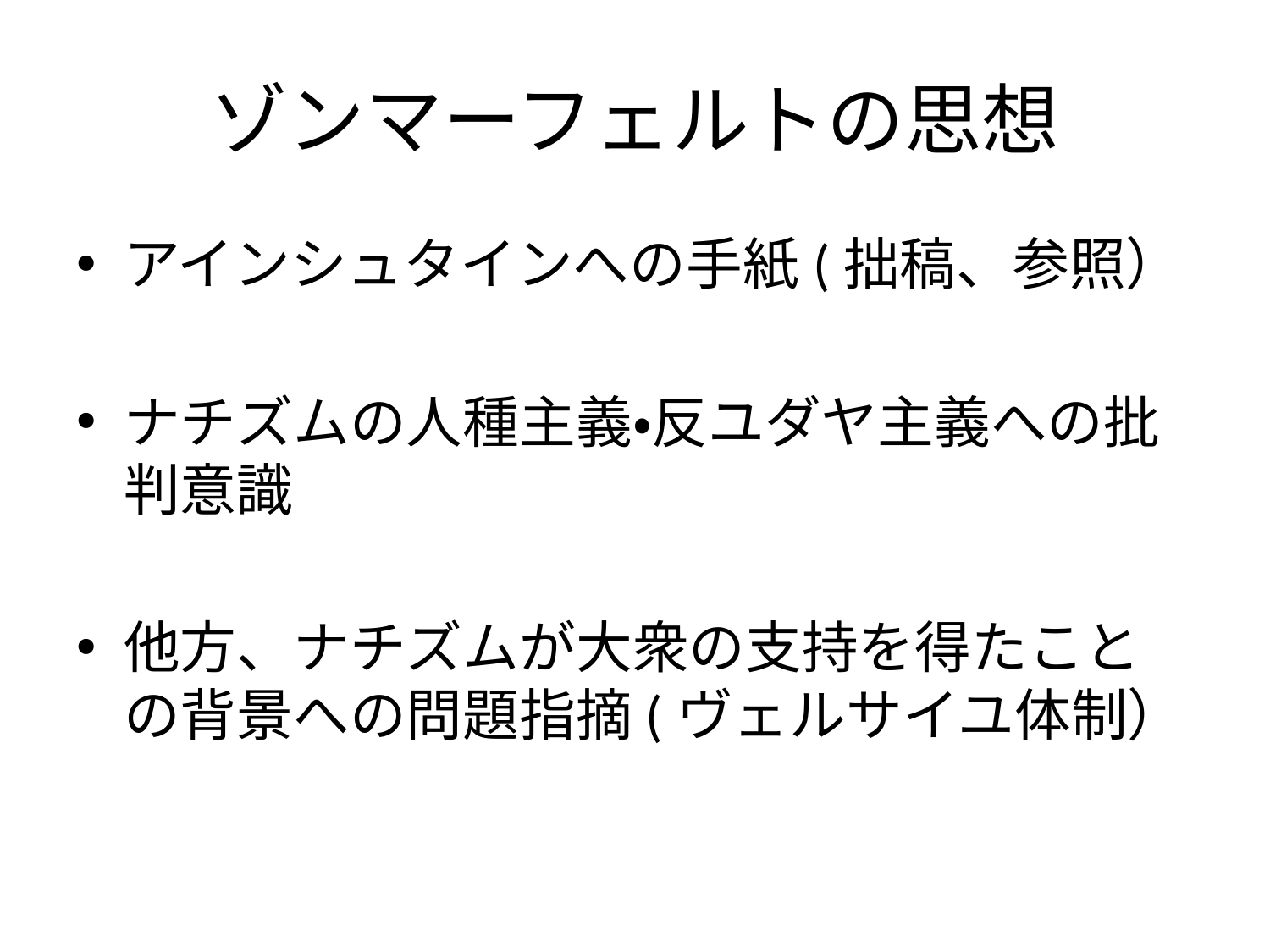

# ゾンマーフェルトの思想
アインシュタインへの手紙(拙稿、参照）

ナチズムの人種主義・反ユダヤ主義への批判意識

他方、ナチズムが大衆の支持を得たことの背景への問題指摘(ヴェルサイユ体制）